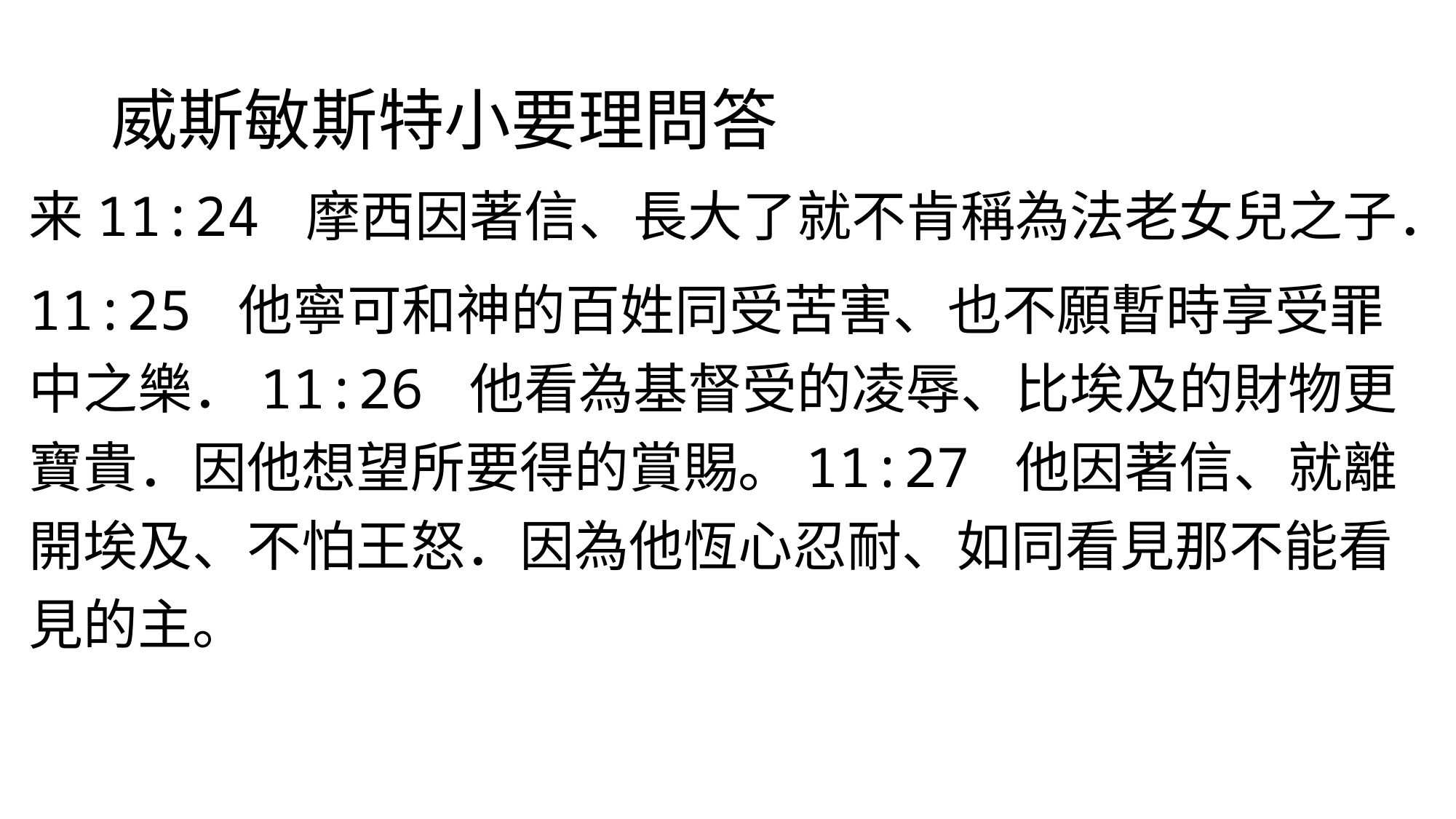

# 威斯敏斯特小要理問答
来11:24 摩西因著信、長大了就不肯稱為法老女兒之子．
11:25 他寧可和神的百姓同受苦害、也不願暫時享受罪中之樂．11:26 他看為基督受的凌辱、比埃及的財物更寶貴．因他想望所要得的賞賜。11:27 他因著信、就離開埃及、不怕王怒．因為他恆心忍耐、如同看見那不能看見的主。